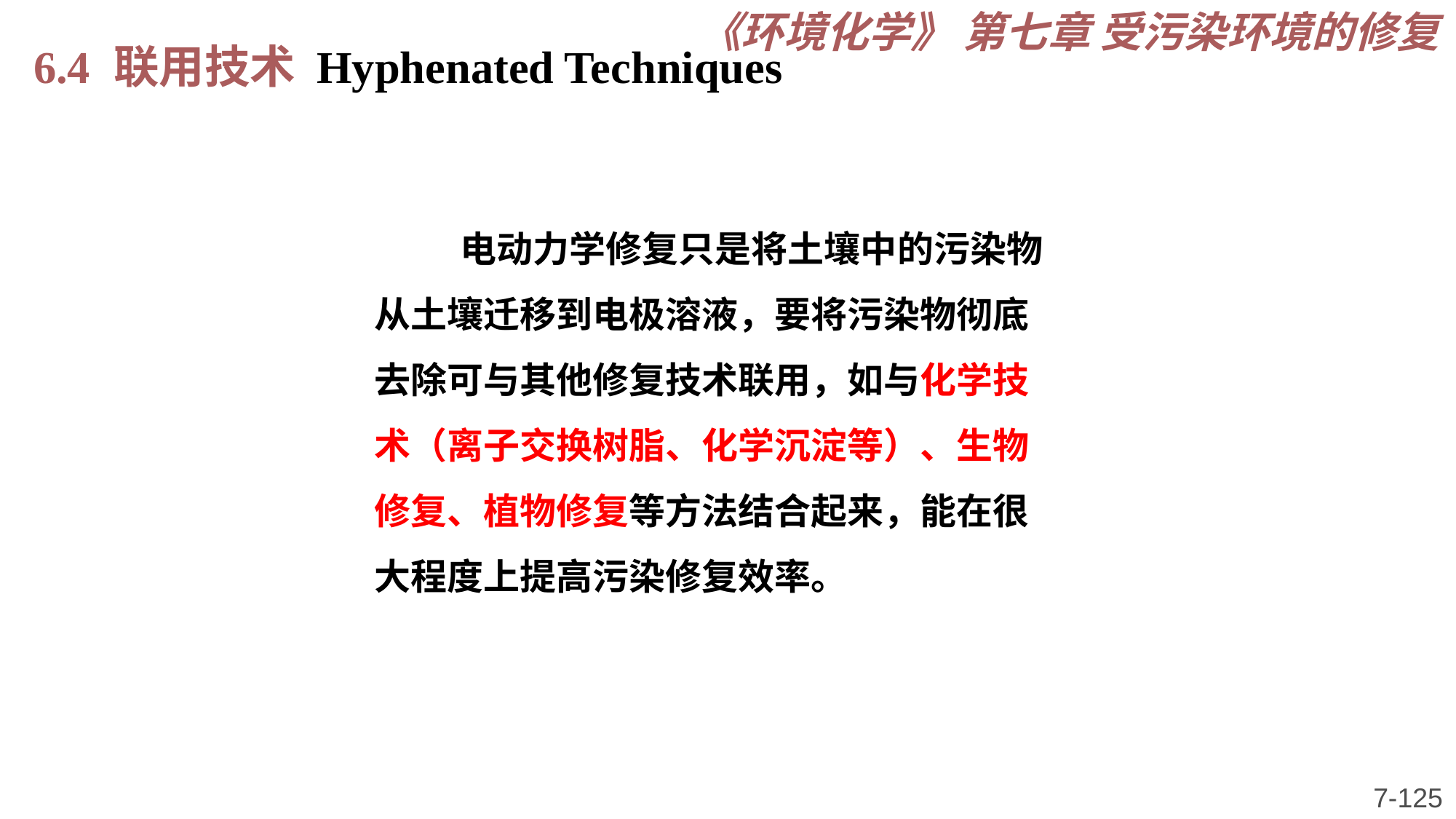

《环境化学》 第七章 受污染环境的修复
6.4 联用技术 Hyphenated Techniques

电动力学修复只是将土壤中的污染物从土壤迁移到电极溶液，要将污染物彻底去除可与其他修复技术联用，如与化学技术（离子交换树脂、化学沉淀等）、生物修复、植物修复等方法结合起来，能在很大程度上提高污染修复效率。
7-125